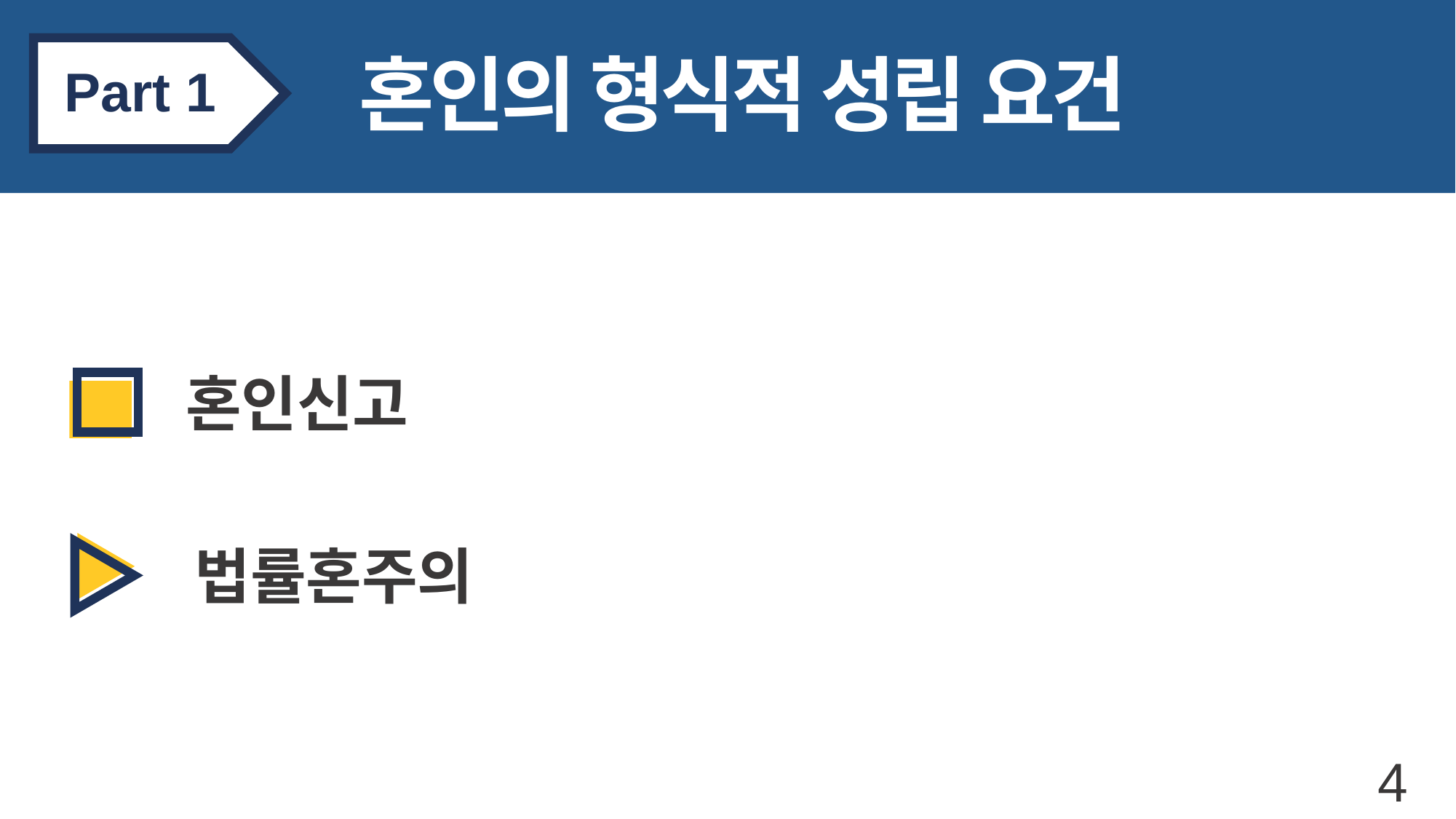

Part 1
혼인의 형식적 성립 요건
혼인신고

법률혼주의

4